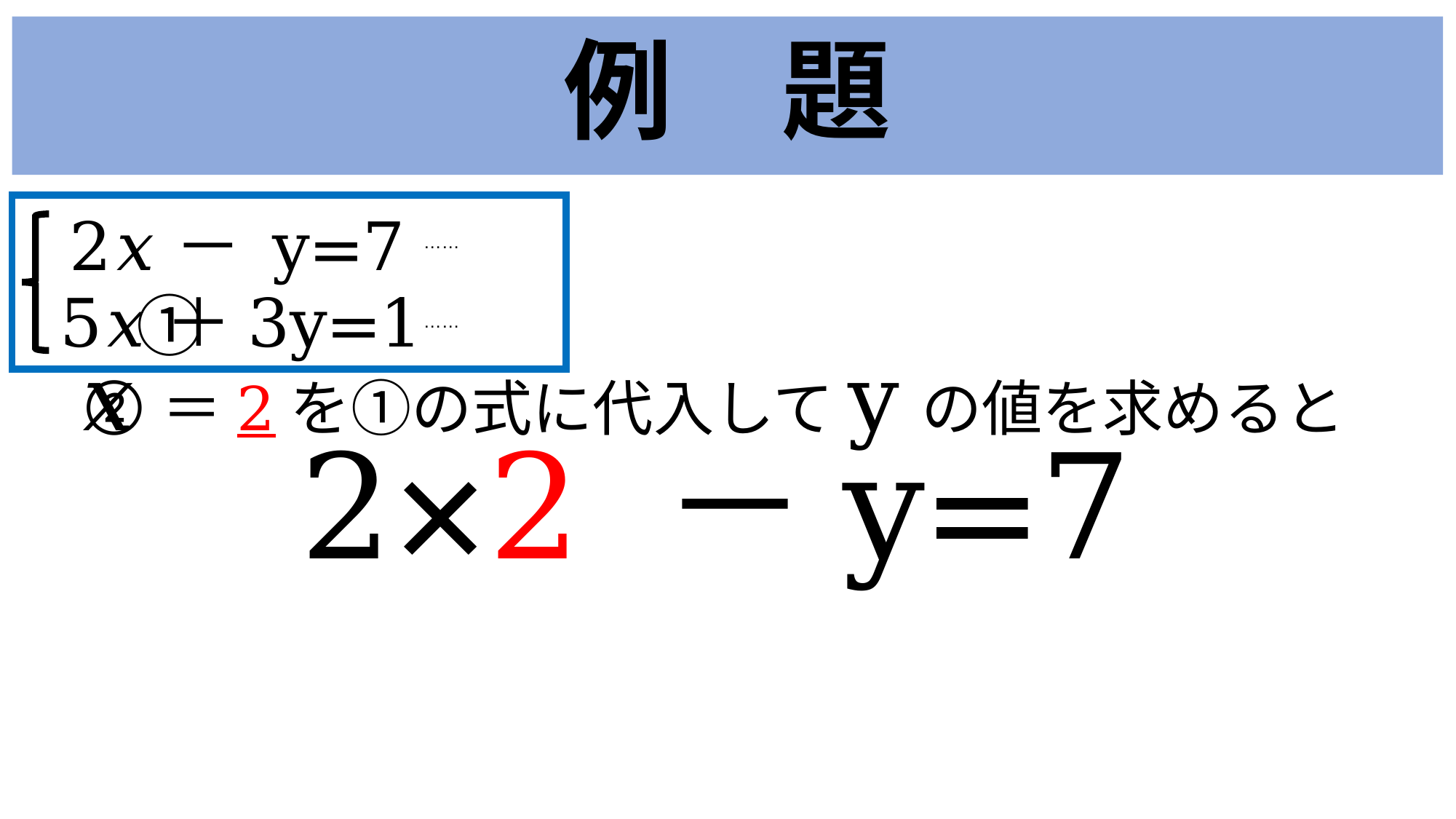

例　題

2𝑥－ y=7　　①
5𝑥＋3y=1        ②

……
……
𝑥＝2を①の式に代入してyの値を求めると
2×2 －y=7